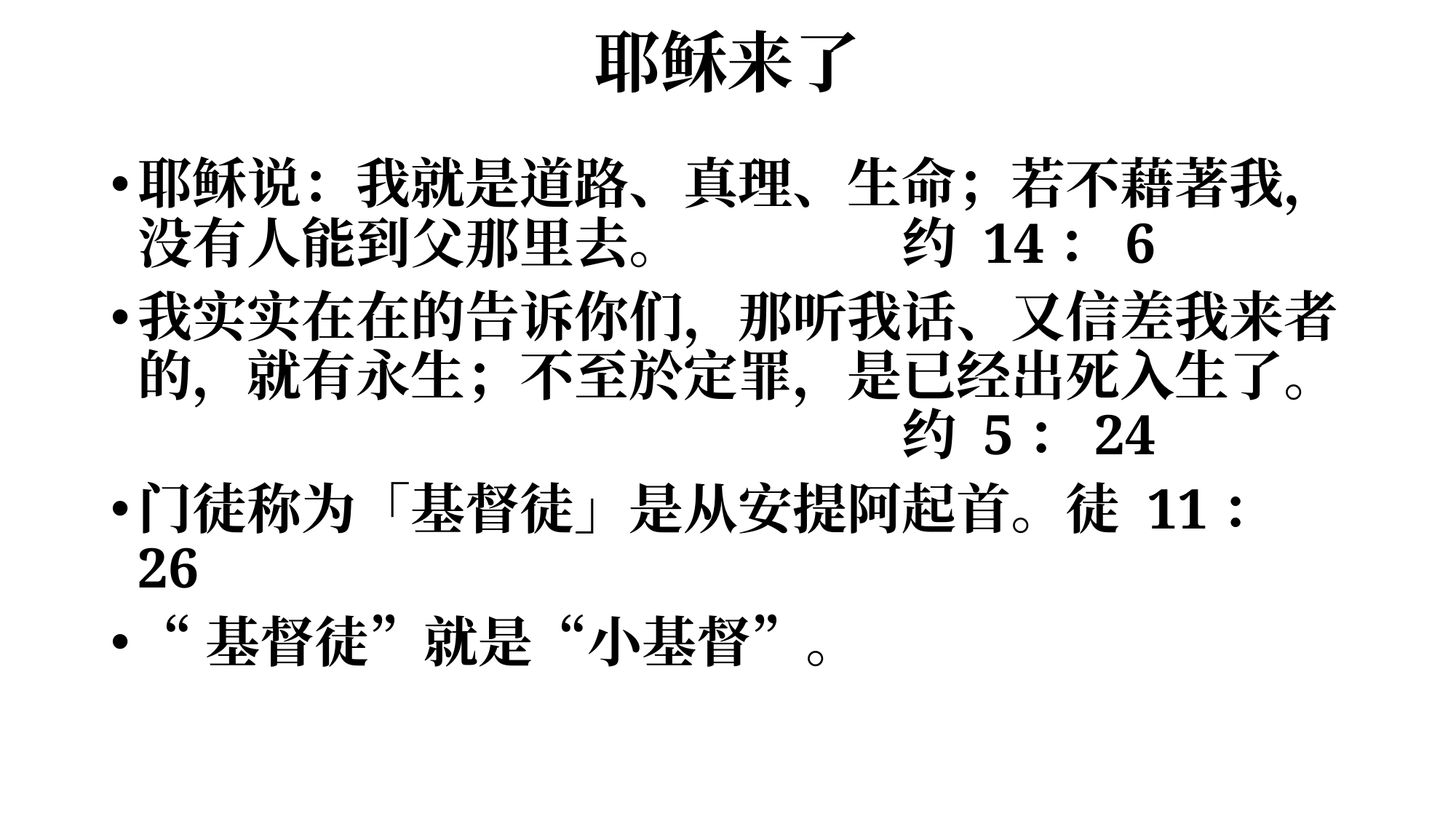

# 耶稣来了
耶稣说：我就是道路、真理、生命；若不藉著我，没有人能到父那里去。		约 14：6
我实实在在的告诉你们，那听我话、又信差我来者的，就有永生；不至於定罪，是已经出死入生了。							约 5：24
门徒称为「基督徒」是从安提阿起首。徒 11：26
“基督徒”就是“小基督”。